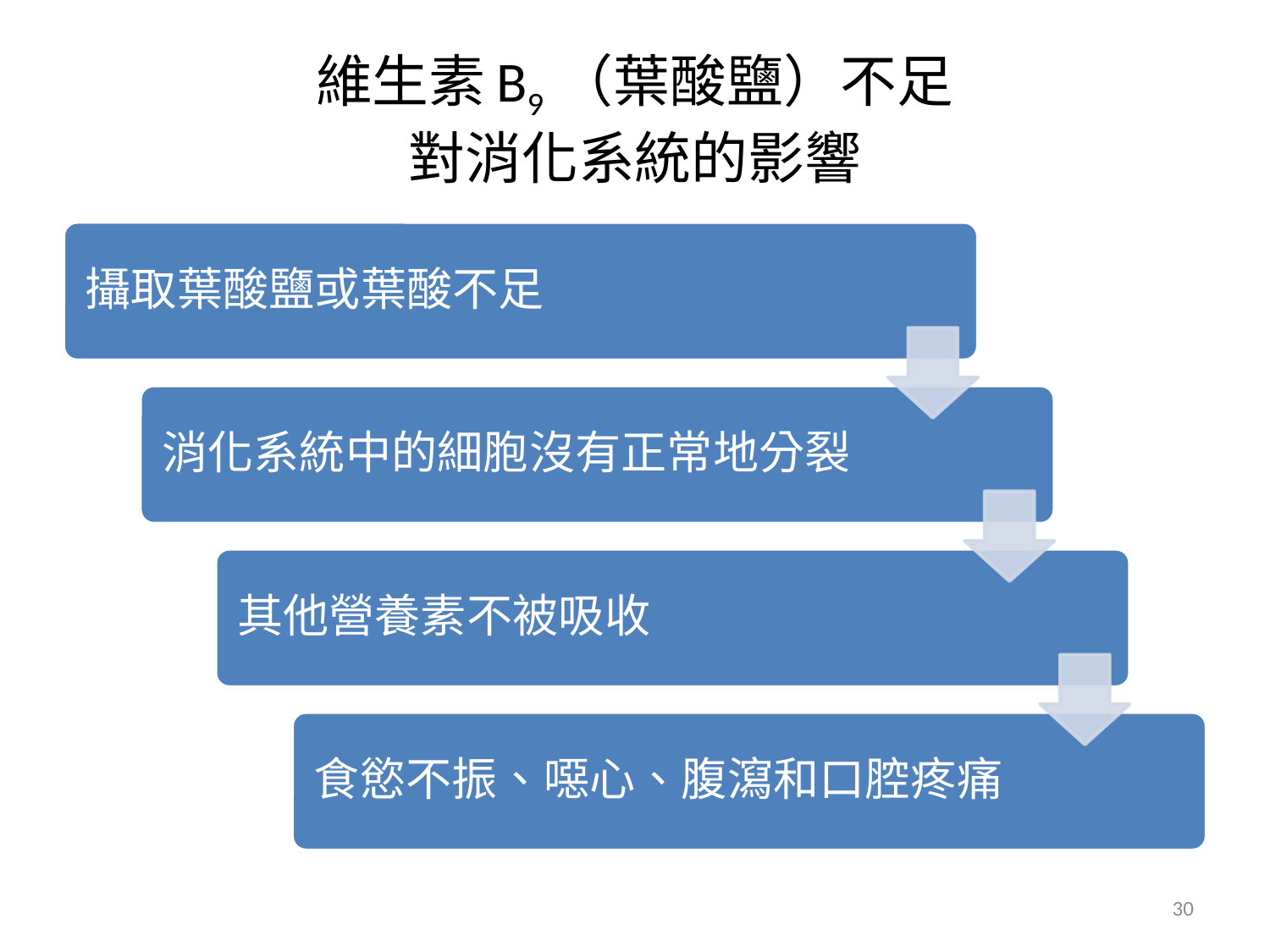

# 維生素B9 （葉酸鹽）不足 對消化系統的影響
攝取葉酸鹽或葉酸不足
消化系統中的細胞沒有正常地分裂
其他營養素不被吸收
食慾不振、噁心、腹瀉和口腔疼痛

30